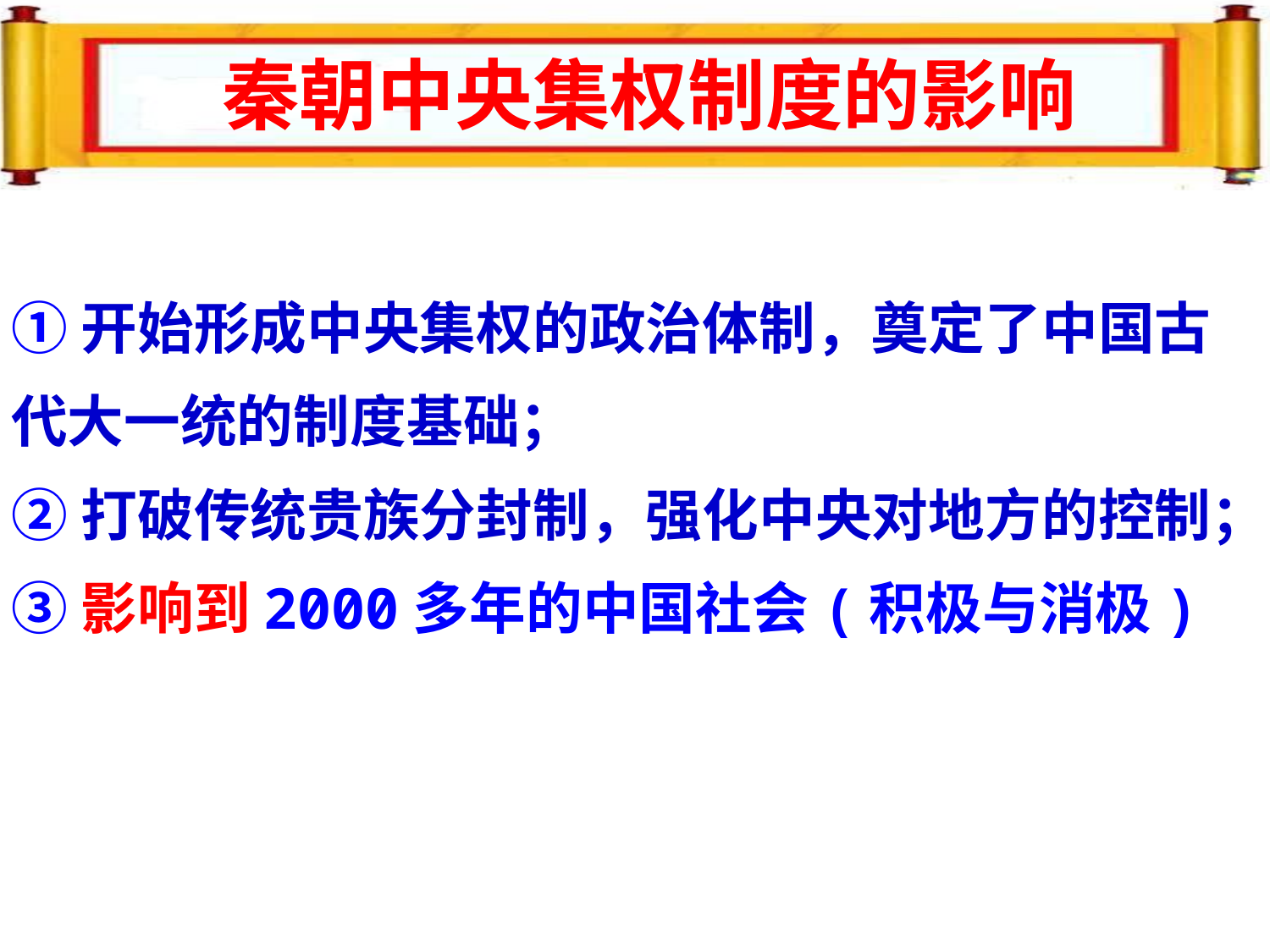

秦朝中央集权制度的影响
①开始形成中央集权的政治体制，奠定了中国古代大一统的制度基础；
②打破传统贵族分封制，强化中央对地方的控制；
③影响到2000多年的中国社会(积极与消极)